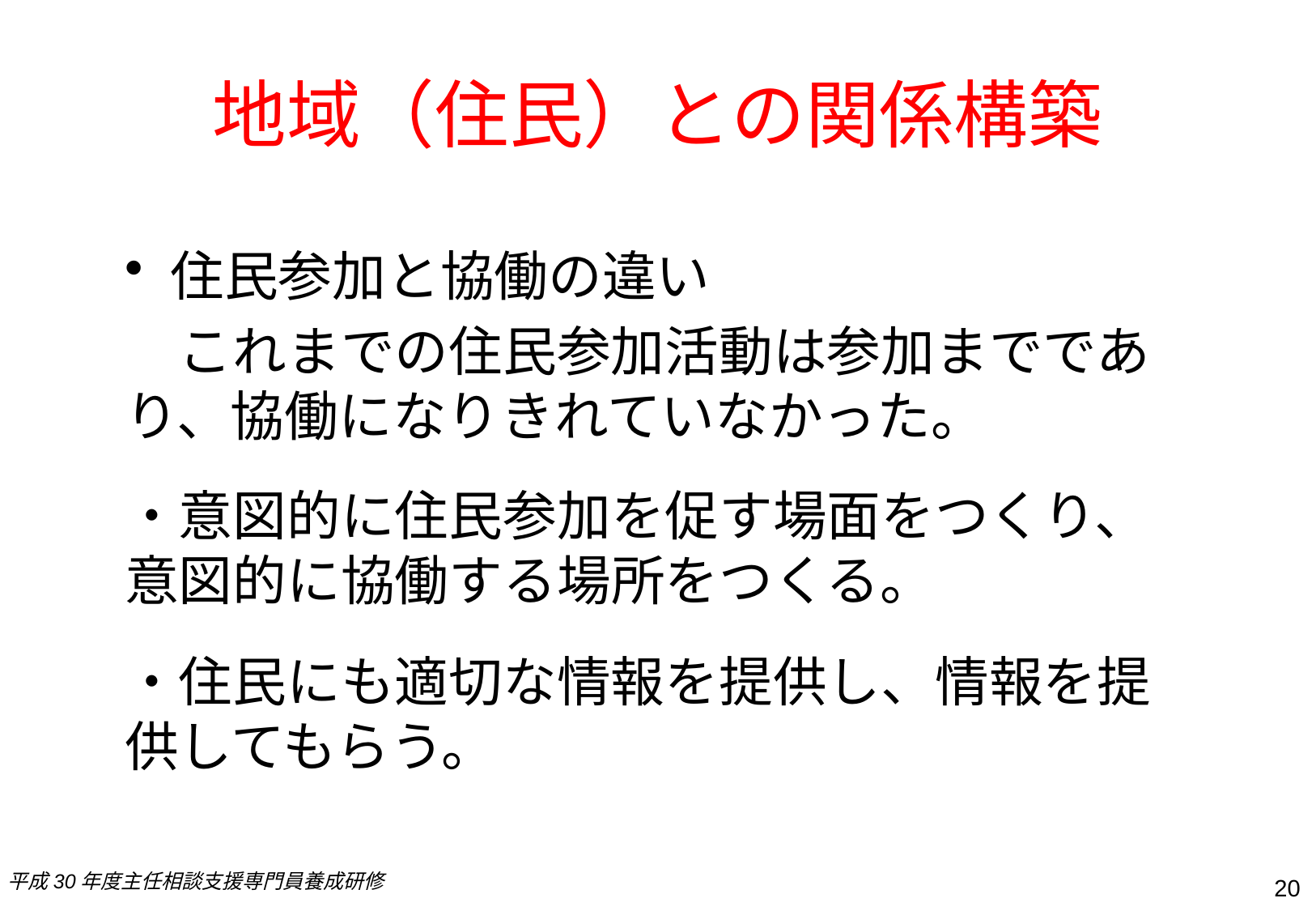

# 地域（住民）との関係構築
住民参加と協働の違い
　これまでの住民参加活動は参加までであり、協働になりきれていなかった。

・意図的に住民参加を促す場面をつくり、意図的に協働する場所をつくる。

・住民にも適切な情報を提供し、情報を提供してもらう。

平成30年度主任相談支援専門員養成研修
20